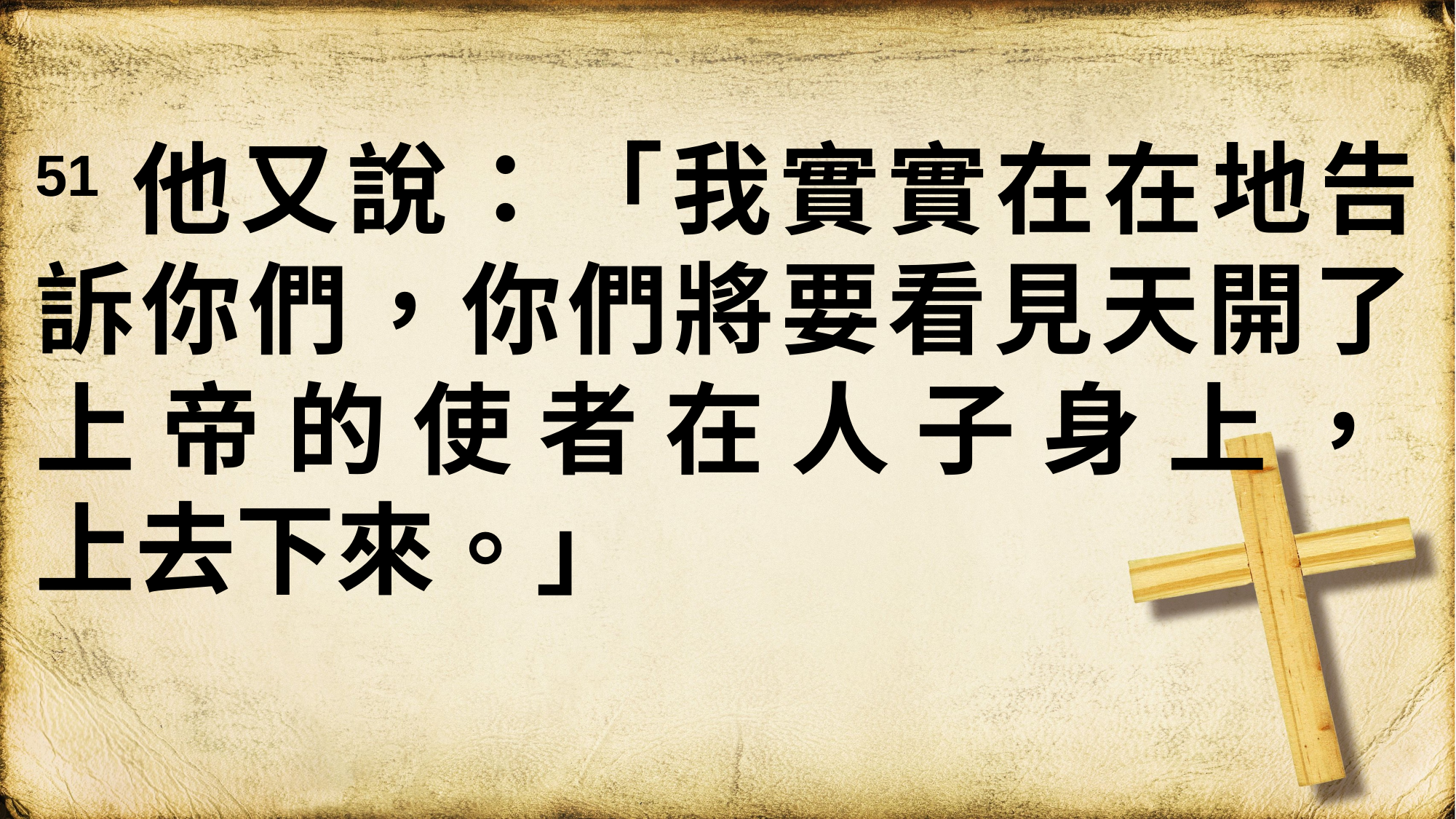

51他又說：「我實實在在地告訴你們，你們將要看見天開了，上帝的使者在人子身上，
上去下來。」